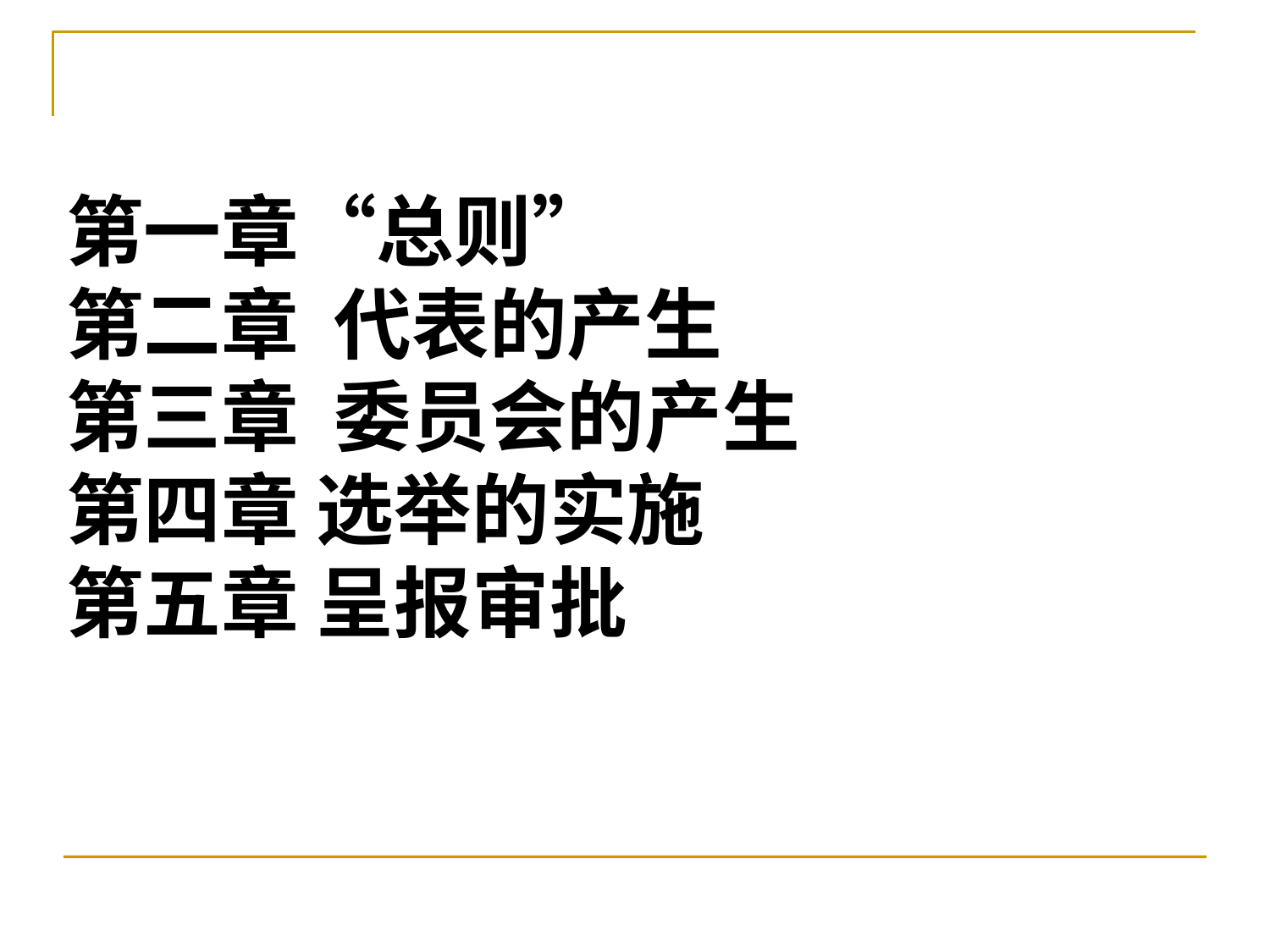

第一章“总则”
第二章  代表的产生
第三章  委员会的产生
第四章 选举的实施
第五章 呈报审批